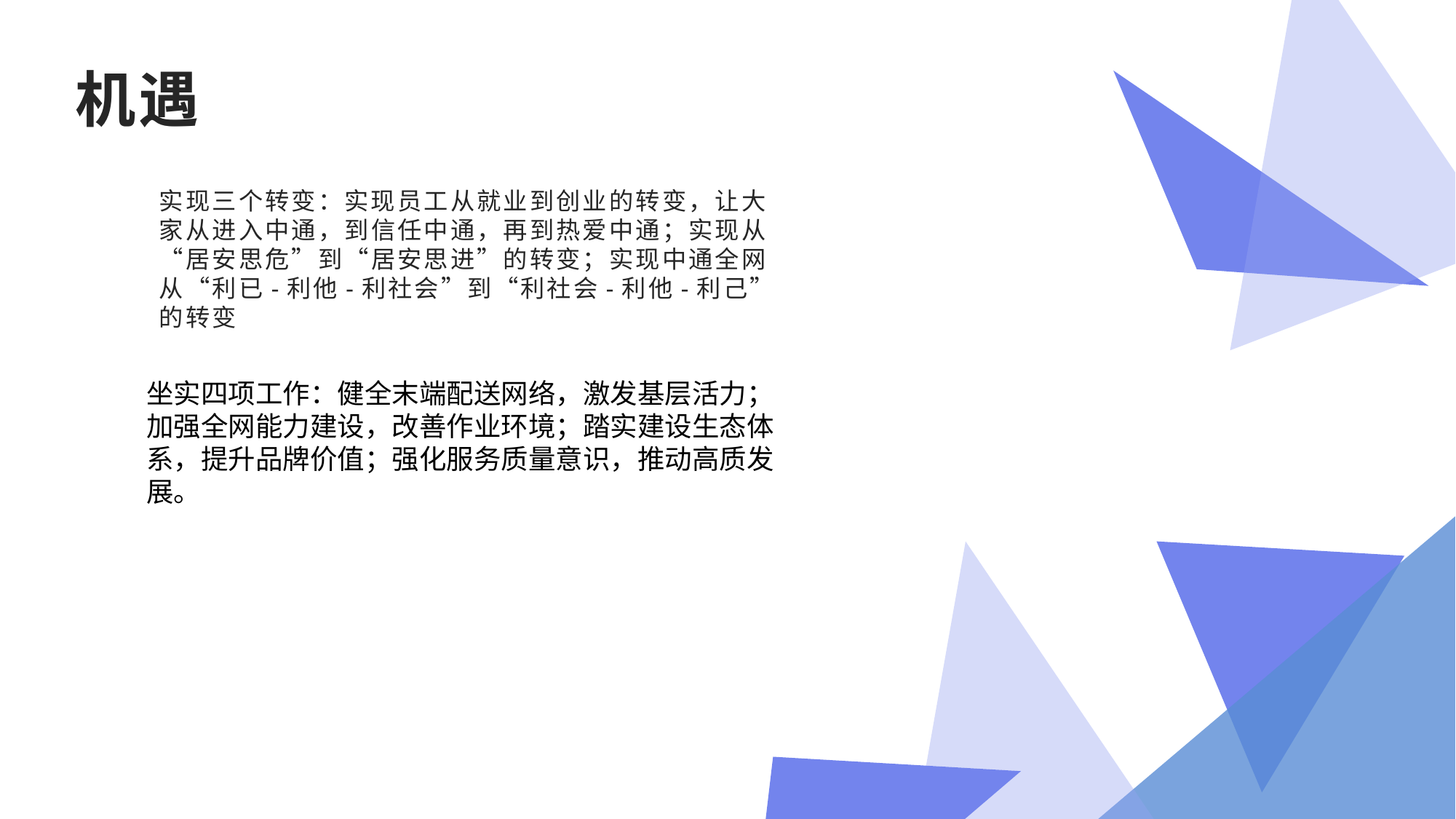

# 机遇
实现三个转变：实现员工从就业到创业的转变，让大家从进入中通，到信任中通，再到热爱中通；实现从“居安思危”到“居安思进”的转变；实现中通全网从“利已-利他-利社会”到“利社会-利他-利己”的转变
坐实四项工作：健全末端配送网络，激发基层活力；加强全网能力建设，改善作业环境；踏实建设生态体系，提升品牌价值；强化服务质量意识，推动高质发展。